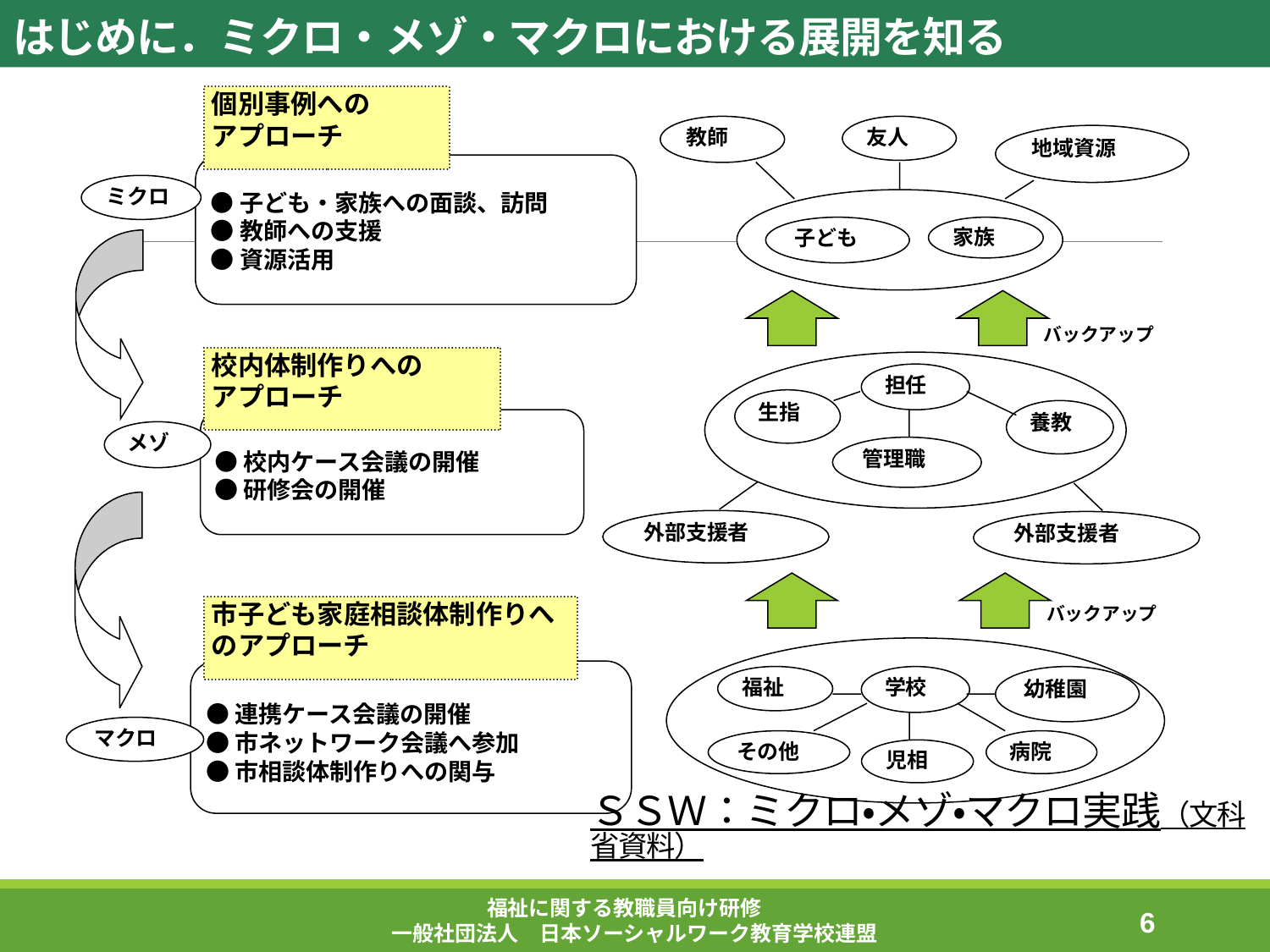

はじめに．ミクロ・メゾ・マクロにおける展開を知る
個別事例への
アプローチ
教師
友人
地域資源

●子ども・家族への面談、訪問
●教師への支援
●資源活用

ミクロ

子ども
家族

バックアップ
校内体制作りへの
アプローチ

担任
生指

養教

●校内ケース会議の開催
●研修会の開催

メゾ
管理職

外部支援者
外部支援者

市子ども家庭相談体制作りへのアプローチ
バックアップ

●連携ケース会議の開催
●市ネットワーク会議へ参加
●市相談体制作りへの関与

福祉
学校
幼稚園

マクロ
その他
病院
児相
# ＳＳＷ：ミクロ・メゾ・マクロ実践（文科省資料）
福祉に関する教職員向け研修
一般社団法人　日本ソーシャルワーク教育学校連盟
6